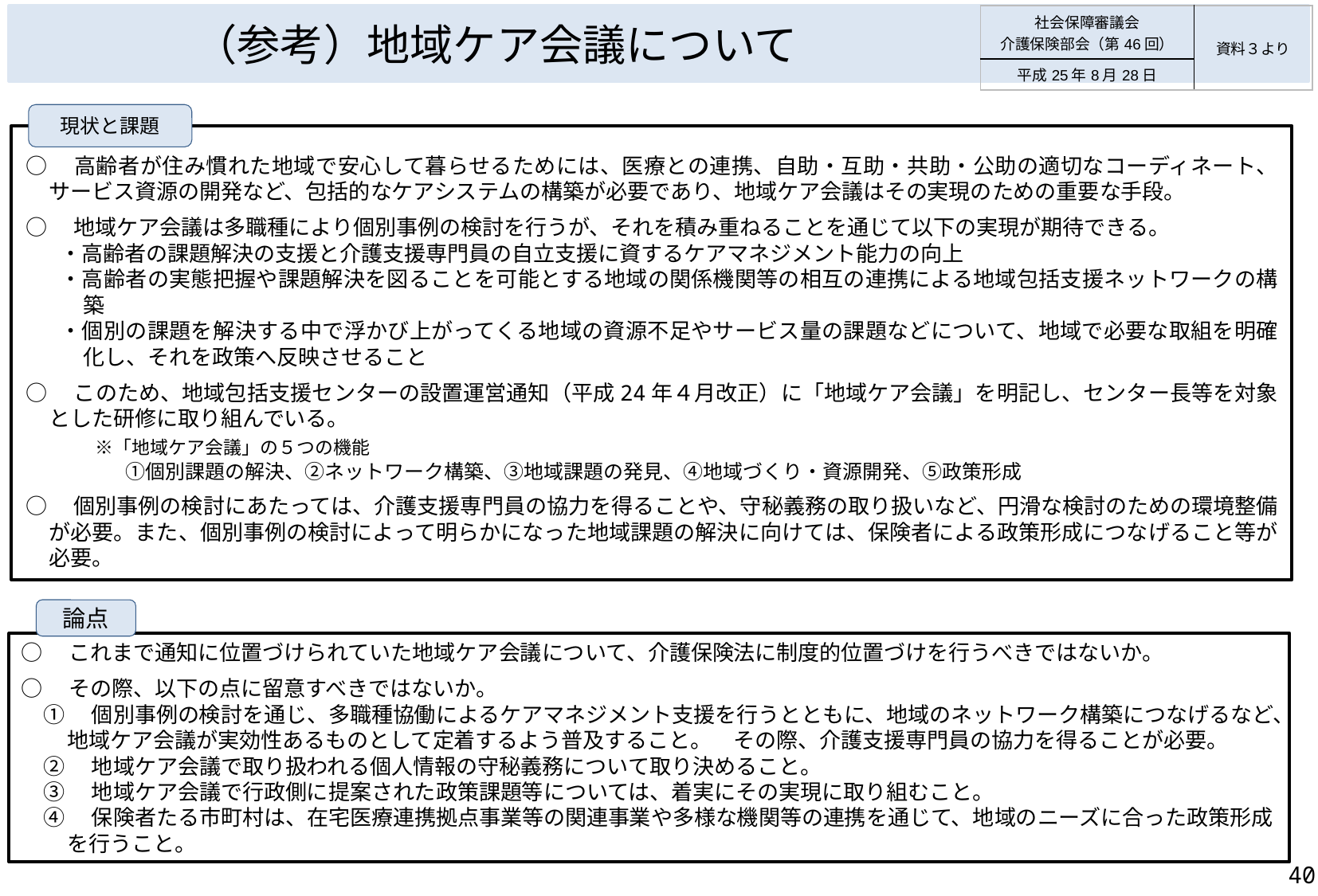

（参考）地域ケア会議について
| 社会保障審議会 介護保険部会（第46回） | 資料３より |
| --- | --- |
| 平成25年8月28日 |  |
現状と課題
○　高齢者が住み慣れた地域で安心して暮らせるためには、医療との連携、自助・互助・共助・公助の適切なコーディネート、サービス資源の開発など、包括的なケアシステムの構築が必要であり、地域ケア会議はその実現のための重要な手段。
○　地域ケア会議は多職種により個別事例の検討を行うが、それを積み重ねることを通じて以下の実現が期待できる。
・高齢者の課題解決の支援と介護支援専門員の自立支援に資するケアマネジメント能力の向上
・高齢者の実態把握や課題解決を図ることを可能とする地域の関係機関等の相互の連携による地域包括支援ネットワークの構築
・個別の課題を解決する中で浮かび上がってくる地域の資源不足やサービス量の課題などについて、地域で必要な取組を明確化し、それを政策へ反映させること
○　このため、地域包括支援センターの設置運営通知（平成24年４月改正）に「地域ケア会議」を明記し、センター長等を対象とした研修に取り組んでいる。
　　　※「地域ケア会議」の５つの機能
　　　　　①個別課題の解決、②ネットワーク構築、③地域課題の発見、④地域づくり・資源開発、⑤政策形成
○　個別事例の検討にあたっては、介護支援専門員の協力を得ることや、守秘義務の取り扱いなど、円滑な検討のための環境整備が必要。また、個別事例の検討によって明らかになった地域課題の解決に向けては、保険者による政策形成につなげること等が必要。
論点
○　これまで通知に位置づけられていた地域ケア会議について、介護保険法に制度的位置づけを行うべきではないか。
○　その際、以下の点に留意すべきではないか。
①　個別事例の検討を通じ、多職種協働によるケアマネジメント支援を行うとともに、地域のネットワーク構築につなげるなど、地域ケア会議が実効性あるものとして定着するよう普及すること。　その際、介護支援専門員の協力を得ることが必要。
②　地域ケア会議で取り扱われる個人情報の守秘義務について取り決めること。
③　地域ケア会議で行政側に提案された政策課題等については、着実にその実現に取り組むこと。
④　保険者たる市町村は、在宅医療連携拠点事業等の関連事業や多様な機関等の連携を通じて、地域のニーズに合った政策形成を行うこと。
40